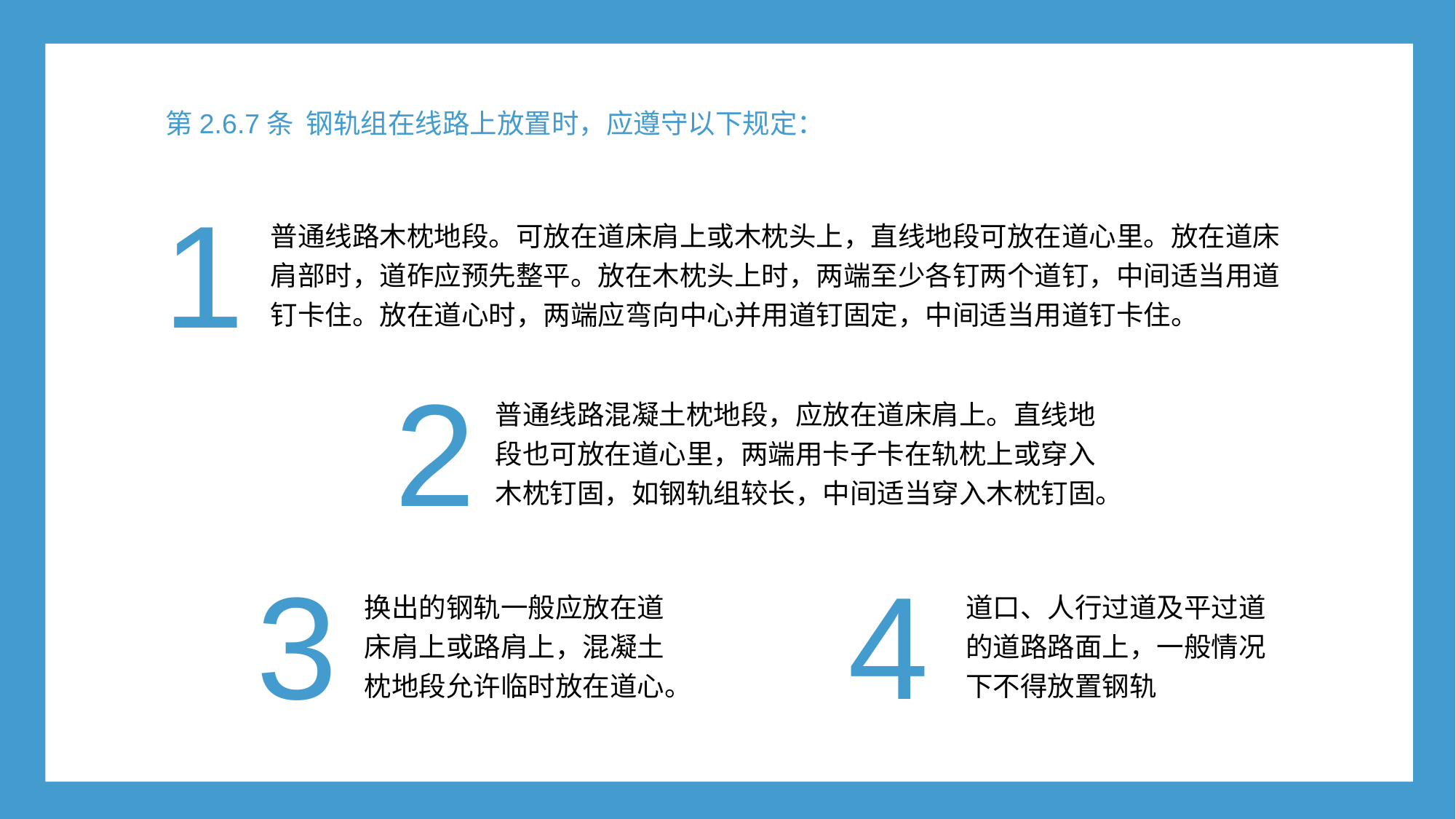

第2.6.7条  钢轨组在线路上放置时，应遵守以下规定：
1
普通线路木枕地段。可放在道床肩上或木枕头上，直线地段可放在道心里。放在道床肩部时，道砟应预先整平。放在木枕头上时，两端至少各钉两个道钉，中间适当用道钉卡住。放在道心时，两端应弯向中心并用道钉固定，中间适当用道钉卡住。
2
普通线路混凝土枕地段，应放在道床肩上。直线地段也可放在道心里，两端用卡子卡在轨枕上或穿入木枕钉固，如钢轨组较长，中间适当穿入木枕钉固。
3
换出的钢轨一般应放在道床肩上或路肩上，混凝土枕地段允许临时放在道心。
4
道口、人行过道及平过道的道路路面上，一般情况下不得放置钢轨